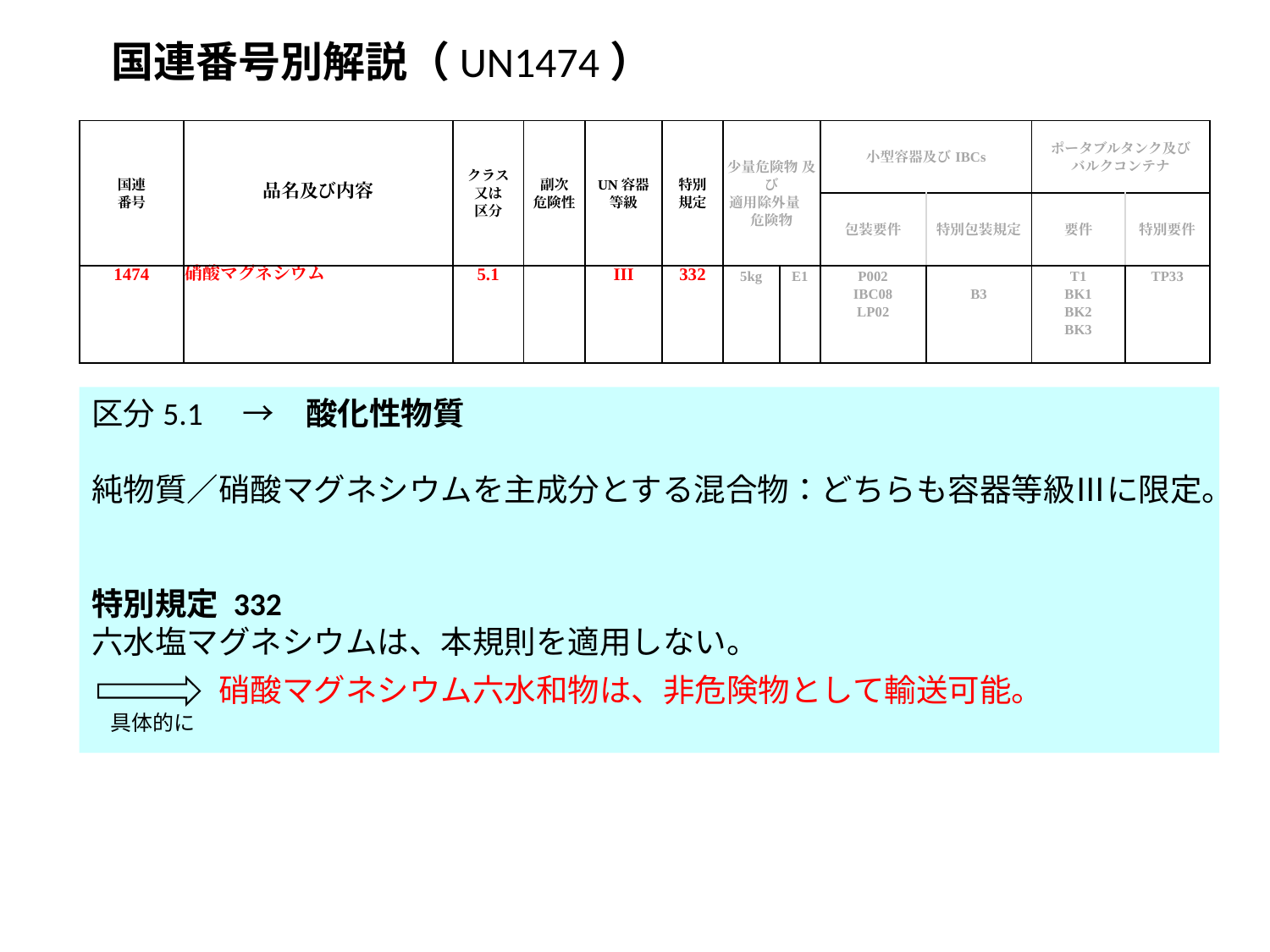

国連番号別解説（UN1474）
| 国連 番号 | 品名及び内容 | クラス 又は 区分 | 副次 危険性 | UN容器 等級 | 特別 規定 | 少量危険物 及び 適用除外量　危険物 |  | 小型容器及びIBCs |  | ポータブルタンク及び バルクコンテナ |  |
| --- | --- | --- | --- | --- | --- | --- | --- | --- | --- | --- | --- |
|  |  |  |  |  |  |  |  | 包装要件 | 特別包装規定 | 要件 | 特別要件 |
| 1474 | 硝酸マグネシウム | 5.1 |  | III | 332 | 5kg | E1 | P002 IBC08 LP02 | B3 | T1 BK1 BK2 BK3 | TP33 |
区分5.1　→　酸化性物質

純物質／硝酸マグネシウムを主成分とする混合物：どちらも容器等級Ⅲに限定。

特別規定 332
六水塩マグネシウムは、本規則を適用しない。
　　　　硝酸マグネシウム六水和物は、非危険物として輸送可能。

具体的に